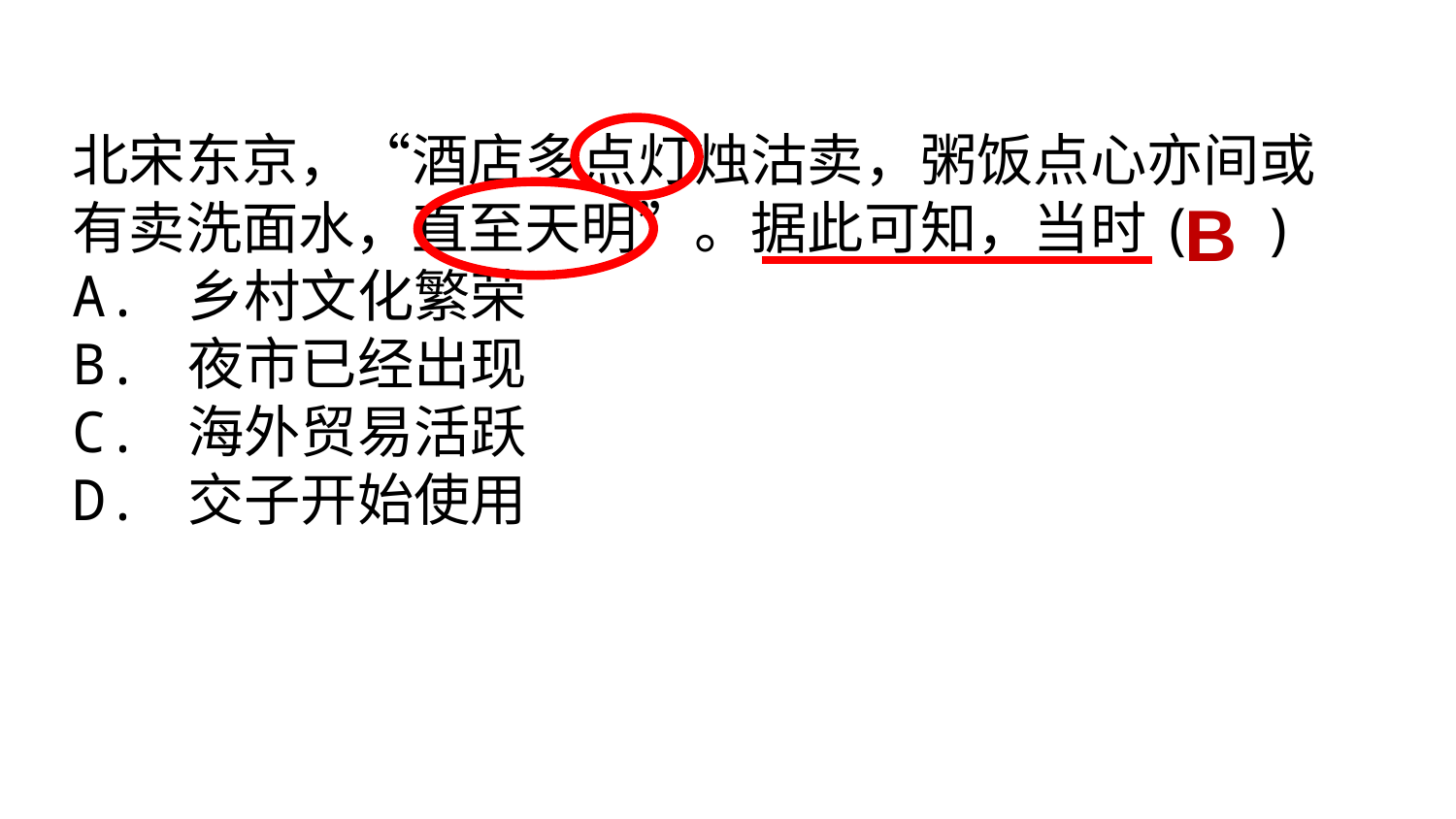

北宋东京，“酒店多点灯烛沽卖，粥饭点心亦间或有卖洗面水，直至天明”。据此可知，当时(  )
A. 乡村文化繁荣
B. 夜市已经出现
C. 海外贸易活跃
D. 交子开始使用

B